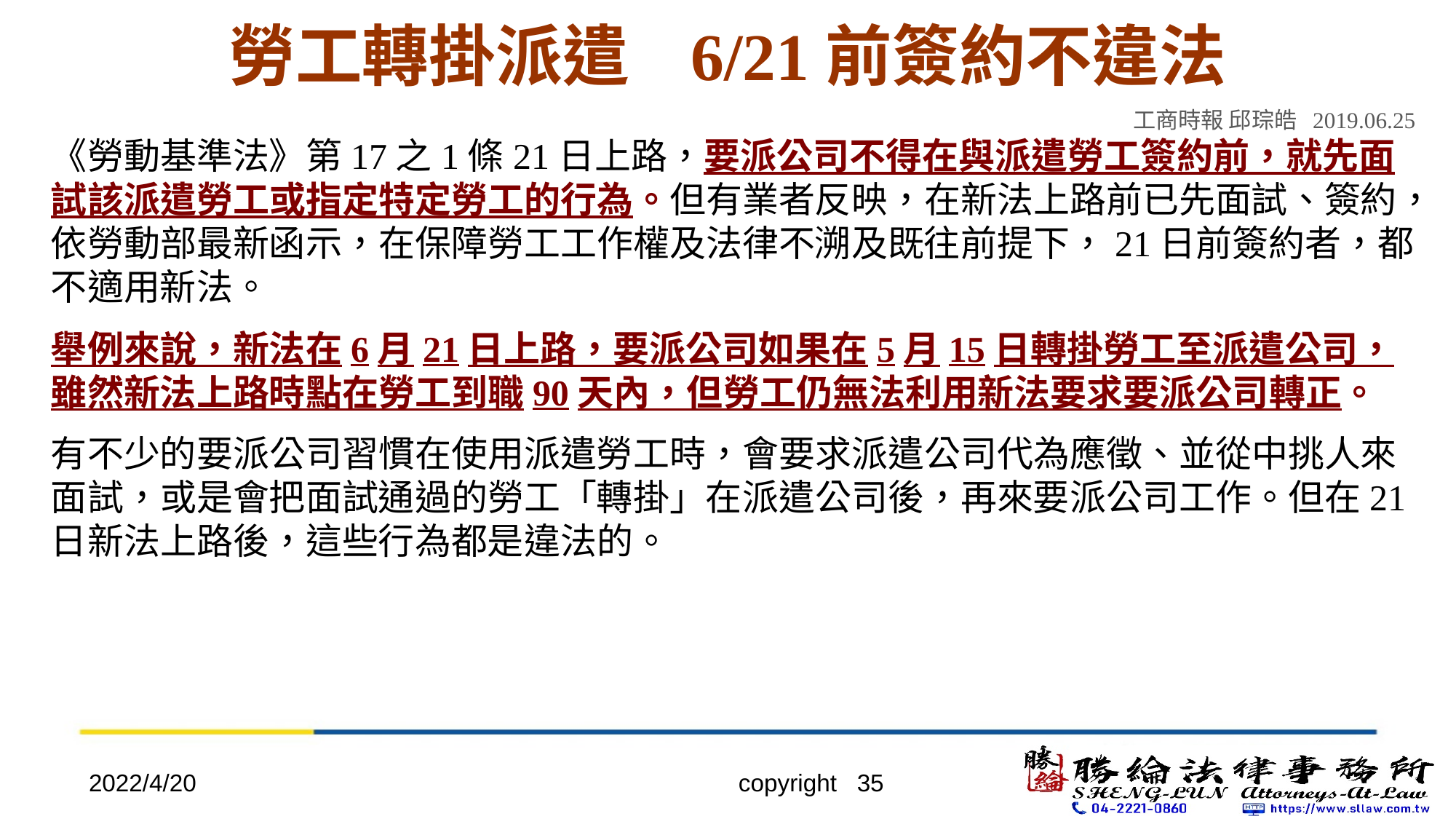

# 勞工轉掛派遣   6/21前簽約不違法
工商時報 邱琮皓  2019.06.25
《勞動基準法》第17之1條21日上路，要派公司不得在與派遣勞工簽約前，就先面試該派遣勞工或指定特定勞工的行為。但有業者反映，在新法上路前已先面試、簽約，依勞動部最新函示，在保障勞工工作權及法律不溯及既往前提下，21日前簽約者，都不適用新法。

舉例來說，新法在6月21日上路，要派公司如果在5月15日轉掛勞工至派遣公司，雖然新法上路時點在勞工到職90天內，但勞工仍無法利用新法要求要派公司轉正。

有不少的要派公司習慣在使用派遣勞工時，會要求派遣公司代為應徵、並從中挑人來面試，或是會把面試通過的勞工「轉掛」在派遣公司後，再來要派公司工作。但在21日新法上路後，這些行為都是違法的。
2022/4/20
copyright   35